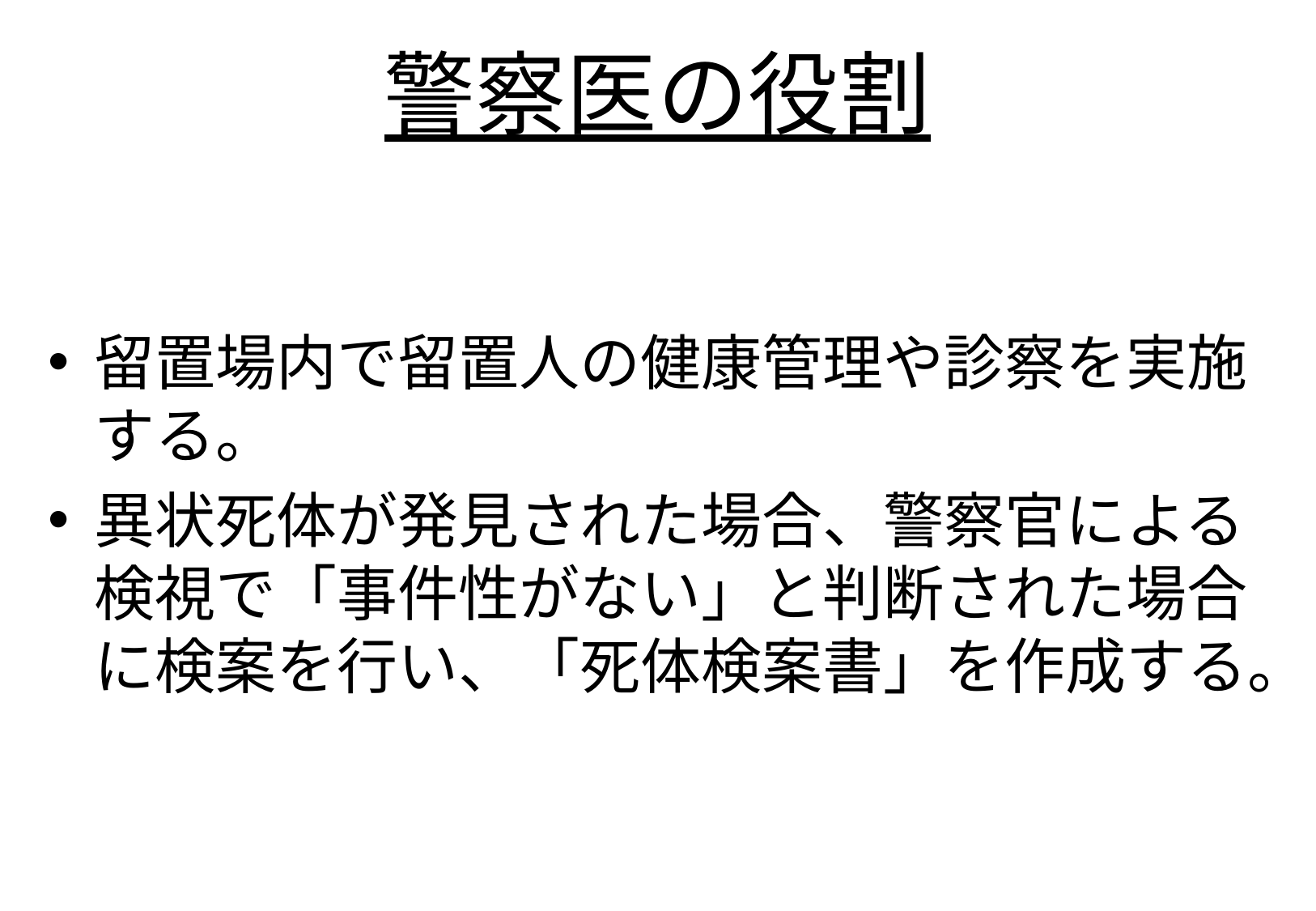

# 警察医の役割
留置場内で留置人の健康管理や診察を実施する。
異状死体が発見された場合、警察官による検視で「事件性がない」と判断された場合に検案を行い、「死体検案書」を作成する。